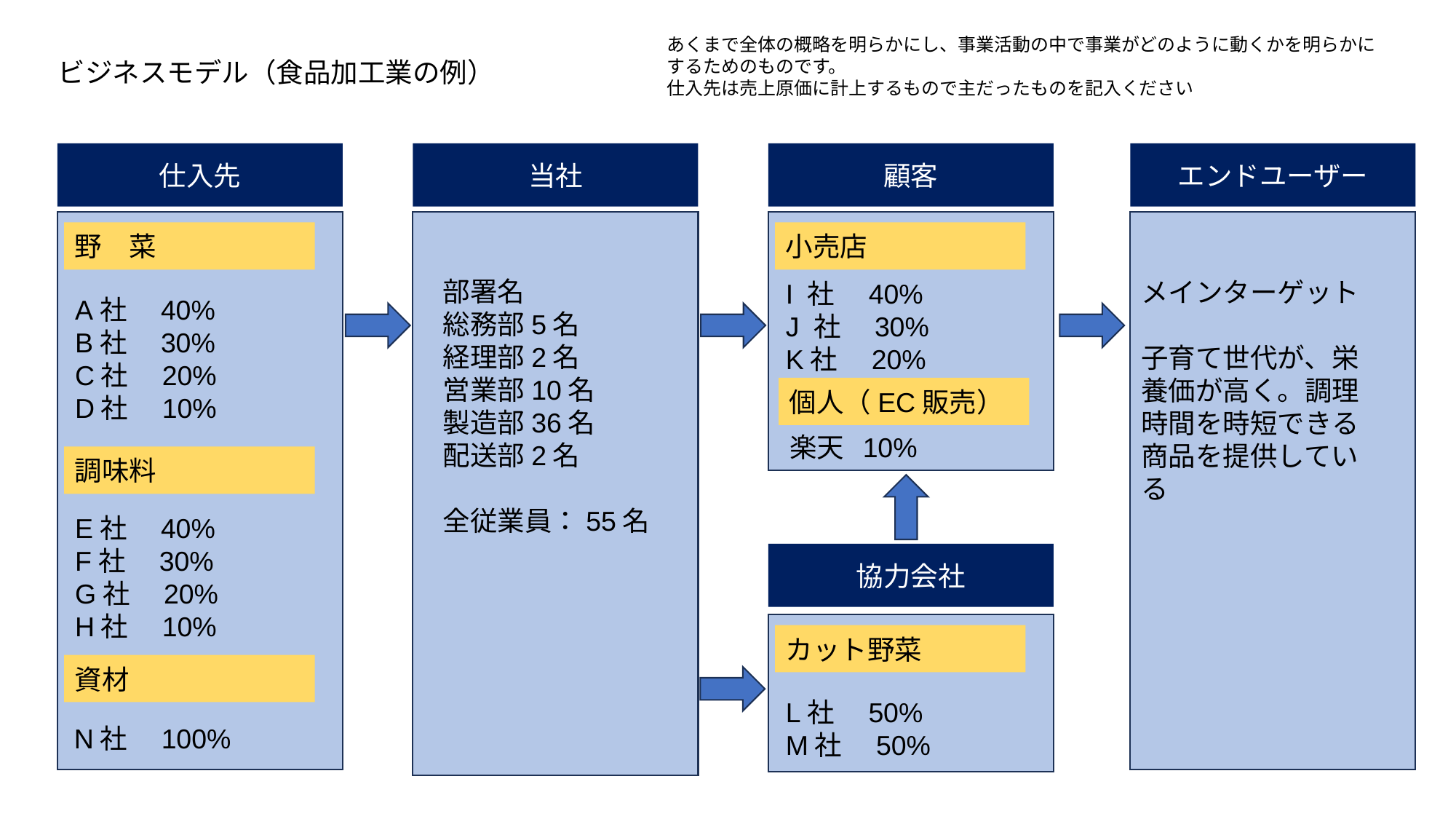

あくまで全体の概略を明らかにし、事業活動の中で事業がどのように動くかを明らかにするためのものです。
仕入先は売上原価に計上するもので主だったものを記入ください
ビジネスモデル（食品加工業の例）
仕入先
当社
顧客
エンドユーザー

野　菜
小売店
部署名
総務部5名
経理部2名
営業部10名
製造部36名
配送部2名

全従業員：55名
メインターゲット

子育て世代が、栄養価が高く。調理時間を時短できる商品を提供している
I 社　40%
J 社　30%
K社　20%
A社　40%
B社　30%
C社　20%
D社　10%

個人（EC販売）
楽天  10%
調味料

E社　40%
F社　30%
G社　20%
H社　10%
協力会社

カット野菜
資材

L社　50%
M社　50%
N社　100%